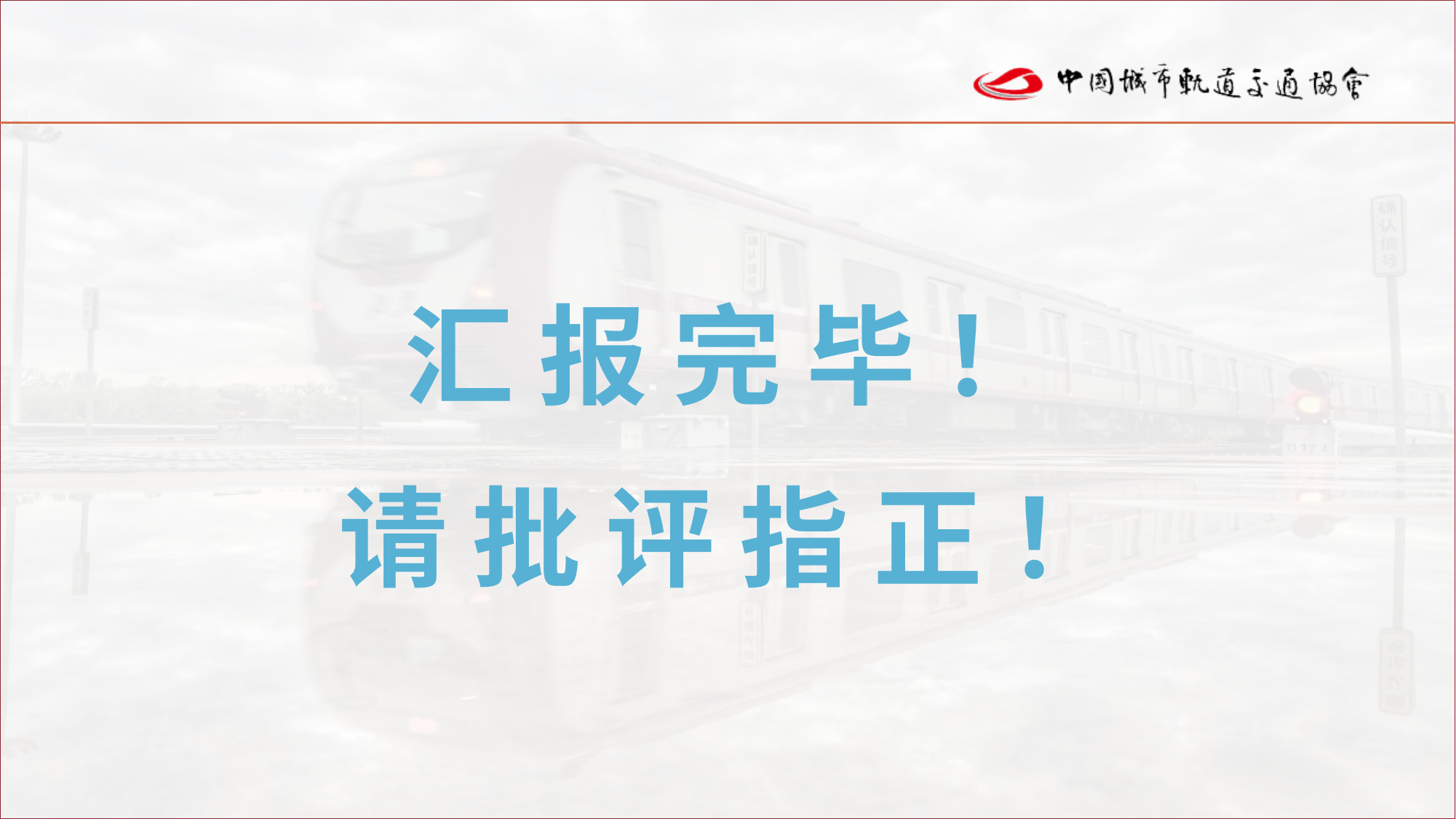

汇 报 完 毕 ！

请 批 评 指 正 ！